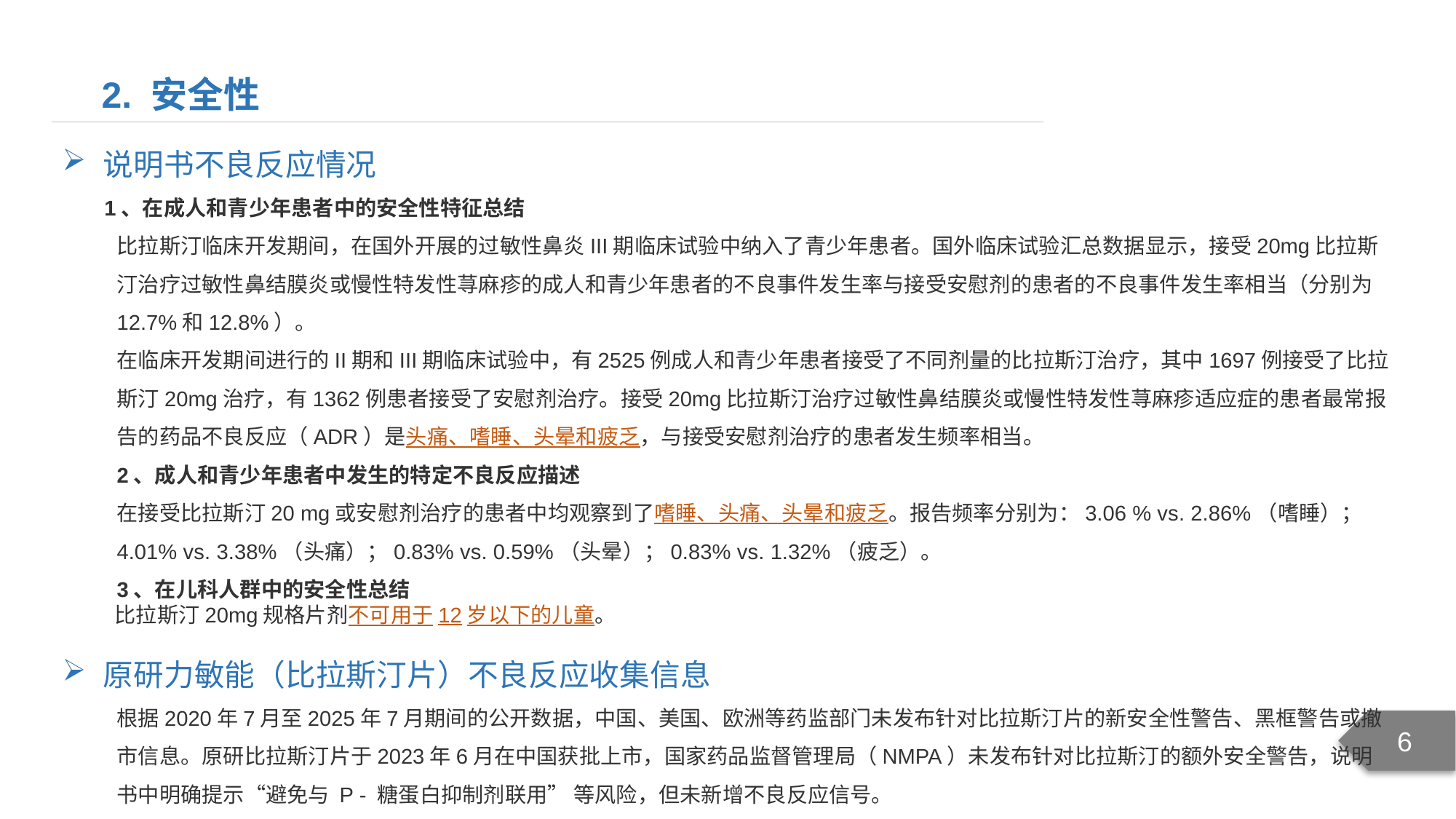

2. 安全性
说明书不良反应情况
       1、在成人和青少年患者中的安全性特征总结
比拉斯汀临床开发期间，在国外开展的过敏性鼻炎III期临床试验中纳入了青少年患者。国外临床试验汇总数据显示，接受20mg比拉斯汀治疗过敏性鼻结膜炎或慢性特发性荨麻疹的成人和青少年患者的不良事件发生率与接受安慰剂的患者的不良事件发生率相当（分别为12.7%和12.8%）。
在临床开发期间进行的II期和III期临床试验中，有2525例成人和青少年患者接受了不同剂量的比拉斯汀治疗，其中1697例接受了比拉斯汀20mg治疗，有1362例患者接受了安慰剂治疗。接受20mg比拉斯汀治疗过敏性鼻结膜炎或慢性特发性荨麻疹适应症的患者最常报告的药品不良反应（ADR）是头痛、嗜睡、头晕和疲乏，与接受安慰剂治疗的患者发生频率相当。
2、成人和青少年患者中发生的特定不良反应描述
在接受比拉斯汀20 mg或安慰剂治疗的患者中均观察到了嗜睡、头痛、头晕和疲乏。报告频率分别为：3.06 % vs. 2.86%（嗜睡）；4.01% vs. 3.38%（头痛）；0.83% vs. 0.59%（头晕）；0.83% vs. 1.32%（疲乏）。
3、在儿科人群中的安全性总结
          比拉斯汀20mg规格片剂不可用于12岁以下的儿童。
原研力敏能（比拉斯汀片）不良反应收集信息
根据2020年7月至2025年7月期间的公开数据，中国、美国、欧洲等药监部门未发布针对比拉斯汀片的新安全性警告、黑框警告或撤市信息。原研比拉斯汀片于2023年6月在中国获批上市，国家药品监督管理局（NMPA）未发布针对比拉斯汀的额外安全警告，说明书中明确提示“避免与 P - 糖蛋白抑制剂联用” 等风险，但未新增不良反应信号。